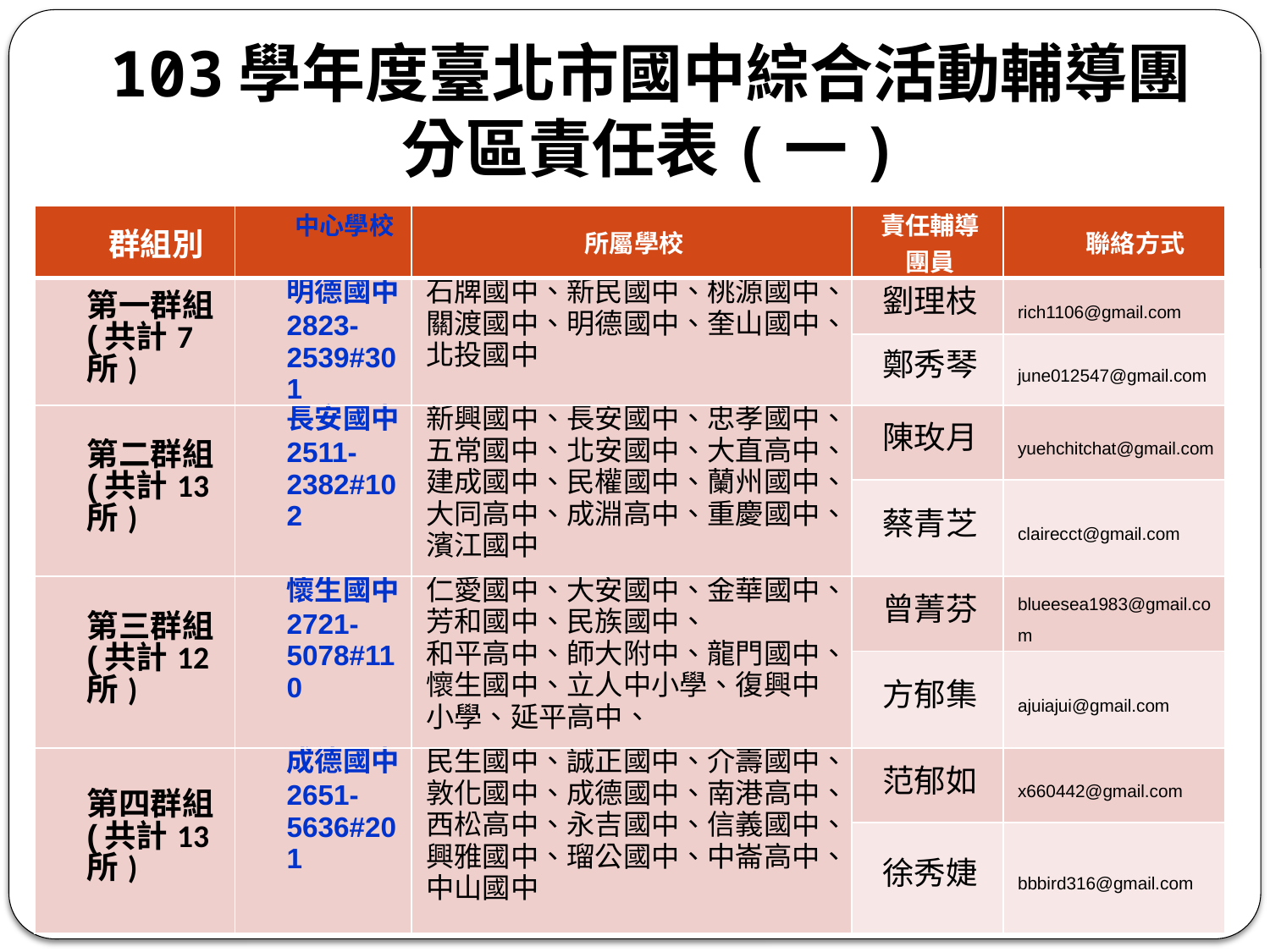

# 103學年度臺北市國中綜合活動輔導團分區責任表(一)
| 群組別 | 中心學校 | 所屬學校 | 責任輔導 團員 | 聯絡方式 |
| --- | --- | --- | --- | --- |
| 第一群組 (共計7所) | 明德國中 2823-2539#301 | 石牌國中、新民國中、桃源國中、關渡國中、明德國中、奎山國中、北投國中 | 劉理枝 | rich1106@gmail.com |
|  |  |  | 鄭秀琴 | june012547@gmail.com |
| 第二群組 (共計13所) | 長安國中 2511-2382#102 | 新興國中、長安國中、忠孝國中、五常國中、北安國中、大直高中、建成國中、民權國中、蘭州國中、大同高中、成淵高中、重慶國中、濱江國中 | 陳玫月 | yuehchitchat@gmail.com |
|  |  |  | 蔡青芝 | clairecct@gmail.com |
| 第三群組 (共計12所) | 懷生國中 2721-5078#110 | 仁愛國中、大安國中、金華國中、芳和國中、民族國中、 和平高中、師大附中、龍門國中、懷生國中、立人中小學、復興中小學、延平高中、 | 曾菁芬 | blueesea1983@gmail.com |
|  |  |  | 方郁集 | ajuiajui@gmail.com |
| 第四群組 (共計13所) | 成德國中 2651-5636#201 | 民生國中、誠正國中、介壽國中、敦化國中、成德國中、南港高中、西松高中、永吉國中、信義國中、興雅國中、瑠公國中、中崙高中、中山國中 | 范郁如 | x660442@gmail.com |
|  |  |  | 徐秀婕 | bbbird316@gmail.com |